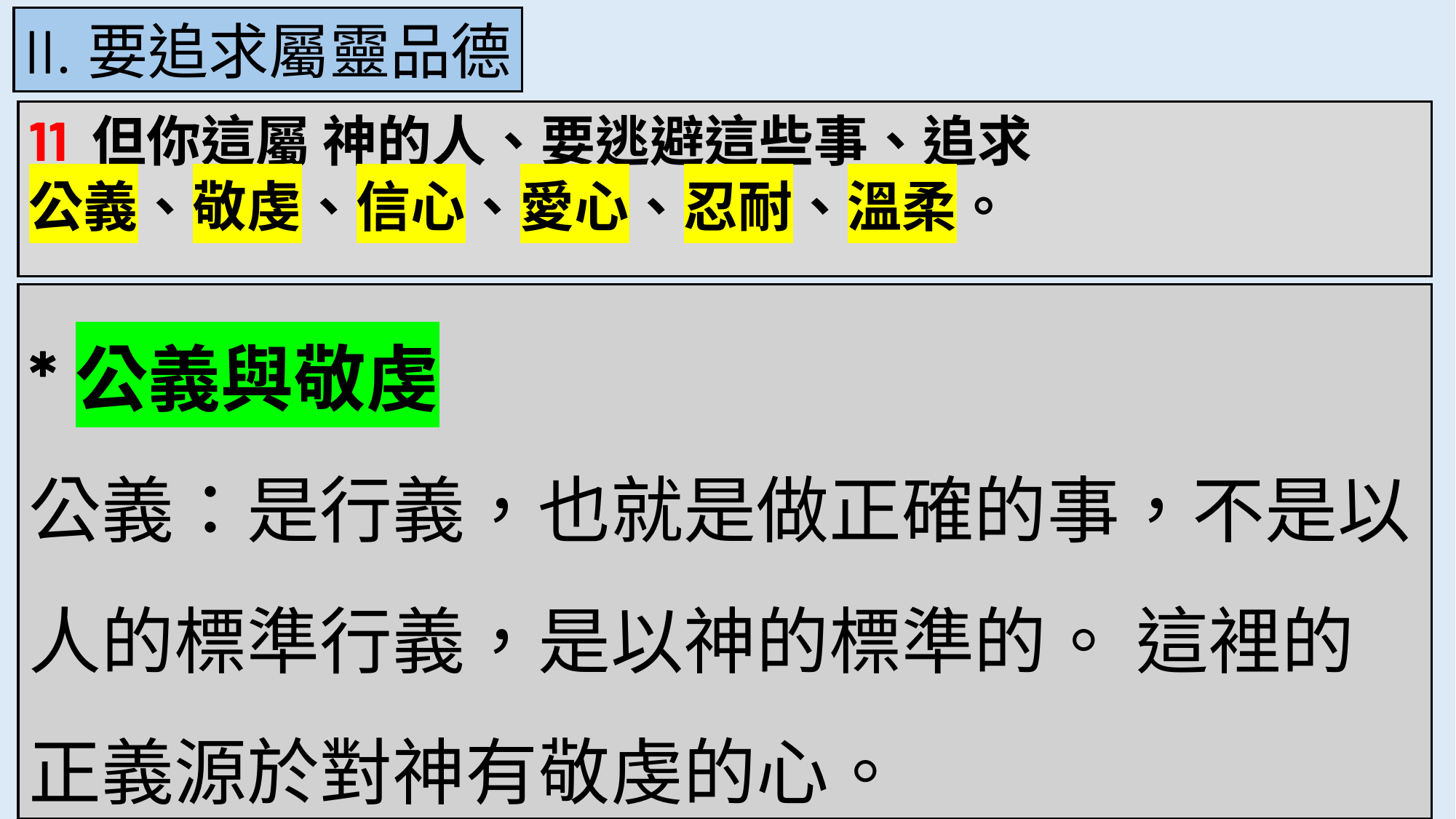

II.要追求屬靈品德
11 但你這屬 神的人、要逃避這些事、追求
公義、敬虔、信心、愛心、忍耐、溫柔。

*公義與敬虔
公義：是行義，也就是做正確的事，不是以人的標準行義，是以神的標準的。 這裡的正義源於對神有敬虔的心。